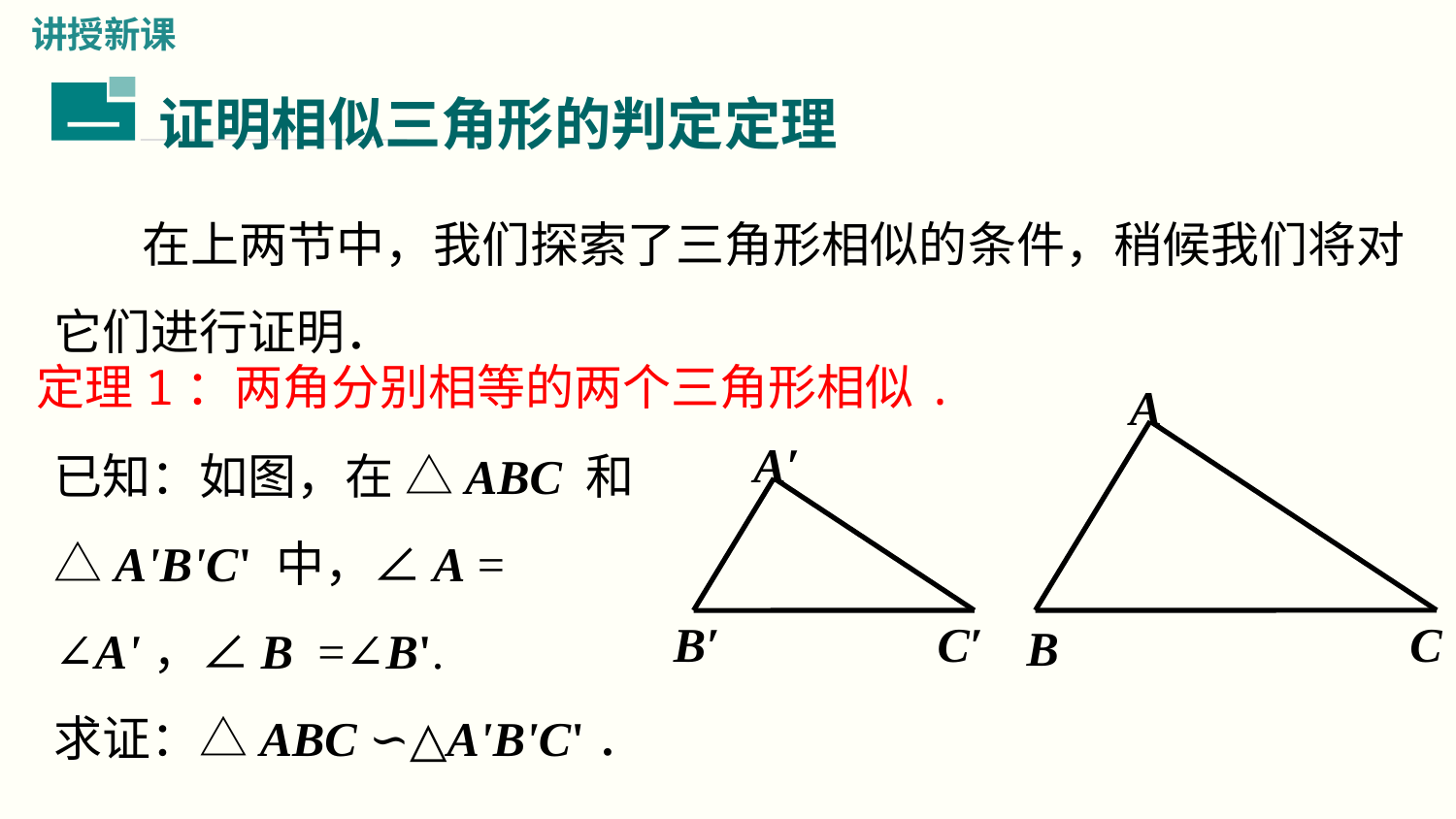

讲授新课

证明相似三角形的判定定理
一

       在上两节中，我们探索了三角形相似的条件，稍候我们将对它们进行证明．
定理1：两角分别相等的两个三角形相似.
A
已知：如图，在 △ABC 和△A'B'C' 中，∠A = ∠A'，∠B  =∠B'.
求证：△ABC ∽△A'B'C'．

A′

B′
C′
C
B